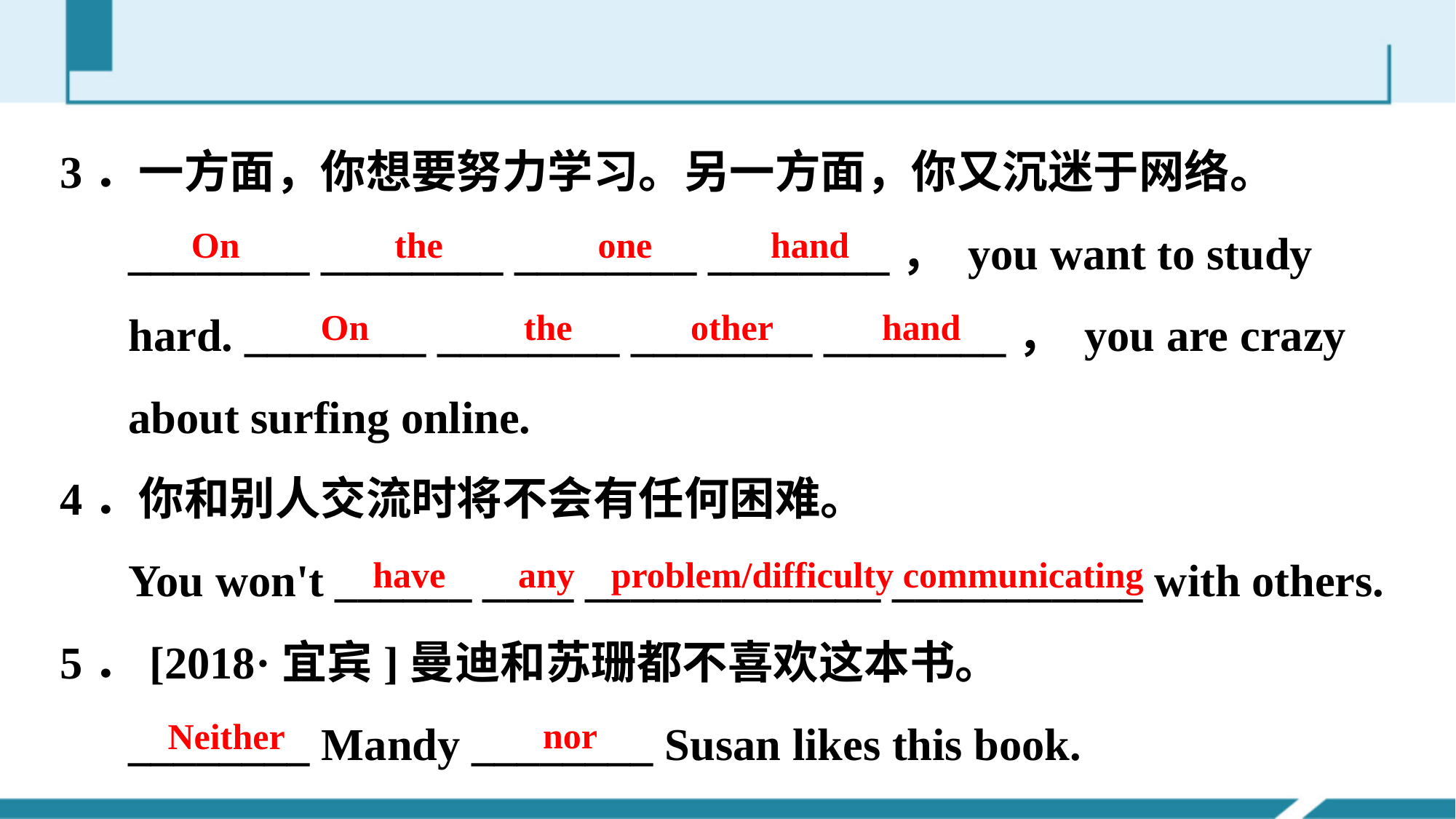

3．一方面，你想要努力学习。另一方面，你又沉迷于网络。
      ________ ________ ________ ________， you want to study
      hard. ________ ________ ________ ________， you are crazy
      about surfing online.
4．你和别人交流时将不会有任何困难。
      You won't ______ ____ _____________ ___________ with others.
5．[2018·宜宾]曼迪和苏珊都不喜欢这本书。
      ________ Mandy ________ Susan likes this book.
On                 the                 one             hand
On                 the             other            hand

have        any    problem/difficulty communicating
nor
Neither